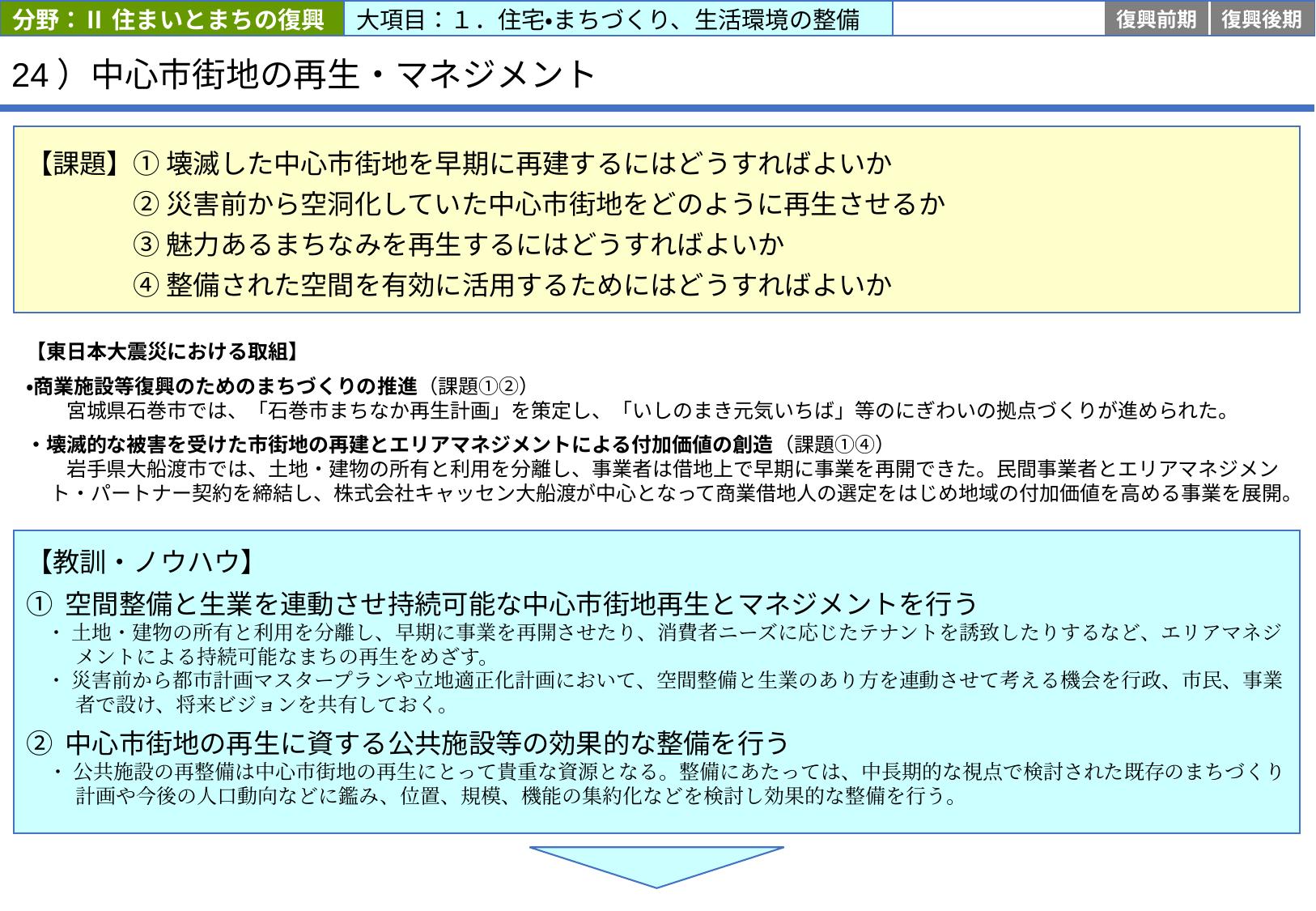

分野：Ⅱ 住まいとまちの復興
大項目：１．住宅・まちづくり、生活環境の整備
応急
復旧
復興前期
復興後期

# 24）中心市街地の再生・マネジメント
【課題】① 壊滅した中心市街地を早期に再建するにはどうすればよいか
　　　　② 災害前から空洞化していた中心市街地をどのように再生させるか
　　　　③ 魅力あるまちなみを再生するにはどうすればよいか
　　　　④ 整備された空間を有効に活用するためにはどうすればよいか
【東日本大震災における取組】
・商業施設等復興のためのまちづくりの推進（課題①②）
　　宮城県石巻市では、「石巻市まちなか再生計画」を策定し、「いしのまき元気いちば」等のにぎわいの拠点づくりが進められた。
・壊滅的な被害を受けた市街地の再建とエリアマネジメントによる付加価値の創造（課題①④）
　　岩手県大船渡市では、土地・建物の所有と利用を分離し、事業者は借地上で早期に事業を再開できた。民間事業者とエリアマネジメント・パートナー契約を締結し、株式会社キャッセン大船渡が中心となって商業借地人の選定をはじめ地域の付加価値を高める事業を展開。
【教訓・ノウハウ】
① 空間整備と生業を連動させ持続可能な中心市街地再生とマネジメントを行う
　・ 土地・建物の所有と利用を分離し、早期に事業を再開させたり、消費者ニーズに応じたテナントを誘致したりするなど、エリアマネジメントによる持続可能なまちの再生をめざす。
　・ 災害前から都市計画マスタープランや立地適正化計画において、空間整備と生業のあり方を連動させて考える機会を行政、市民、事業者で設け、将来ビジョンを共有しておく。
② 中心市街地の再生に資する公共施設等の効果的な整備を行う
　・ 公共施設の再整備は中心市街地の再生にとって貴重な資源となる。整備にあたっては、中長期的な視点で検討された既存のまちづくり計画や今後の人口動向などに鑑み、位置、規模、機能の集約化などを検討し効果的な整備を行う。